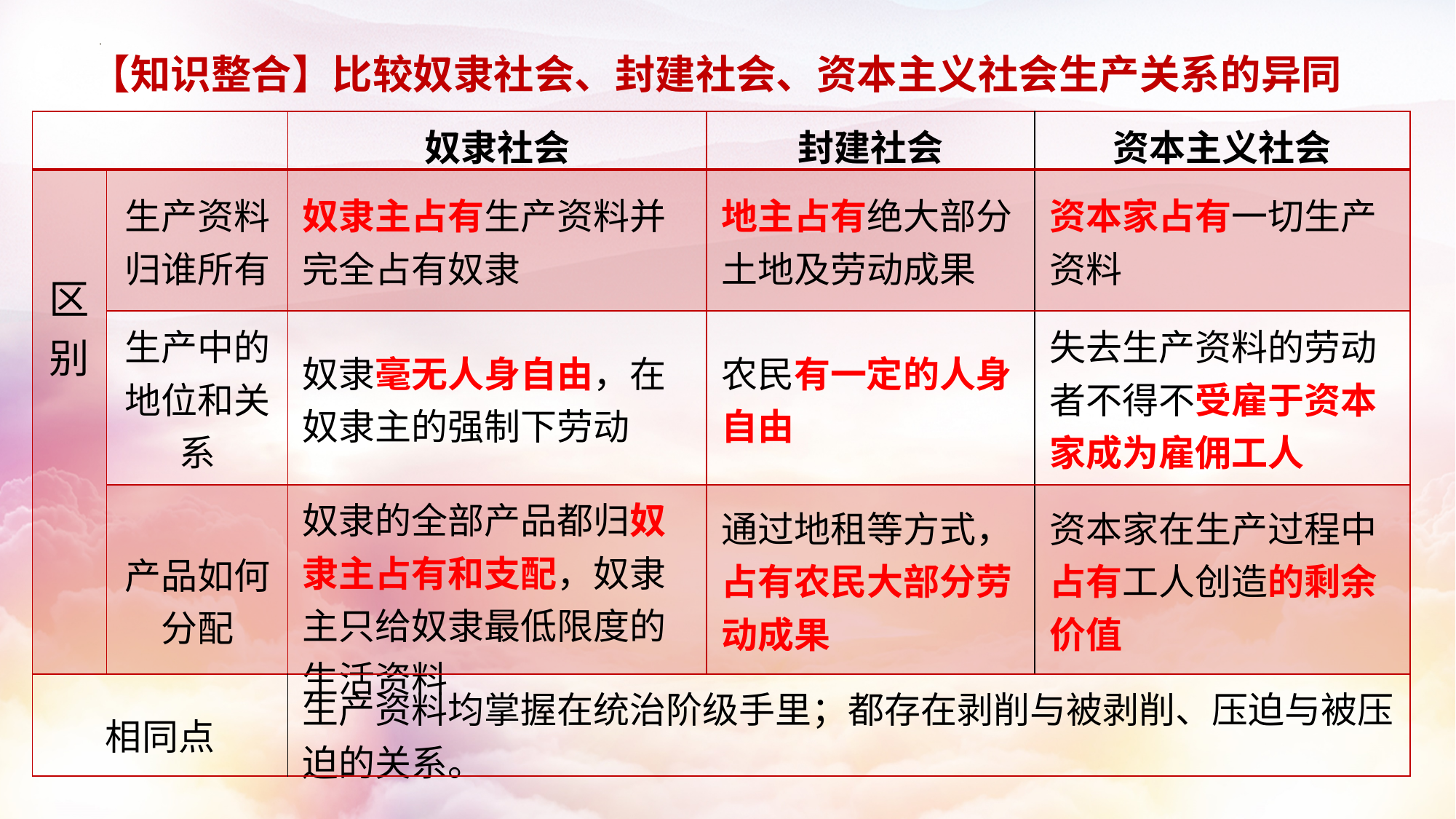

【知识整合】比较奴隶社会、封建社会、资本主义社会生产关系的异同
|  |  | 奴隶社会 | 封建社会 | 资本主义社会 |
| --- | --- | --- | --- | --- |
| 区 别 | 生产资料归谁所有 | 奴隶主占有生产资料并完全占有奴隶 | 地主占有绝大部分土地及劳动成果 | 资本家占有一切生产资料 |
|  | 生产中的地位和关系 | 奴隶毫无人身自由，在奴隶主的强制下劳动 | 农民有一定的人身自由 | 失去生产资料的劳动者不得不受雇于资本家成为雇佣工人 |
|  | 产品如何分配 | 奴隶的全部产品都归奴隶主占有和支配，奴隶主只给奴隶最低限度的生活资料 | 通过地租等方式，占有农民大部分劳动成果 | 资本家在生产过程中占有工人创造的剩余价值 |
| 相同点 |  | 生产资料均掌握在统治阶级手里；都存在剥削与被剥削、压迫与被压迫的关系。 |  |  |